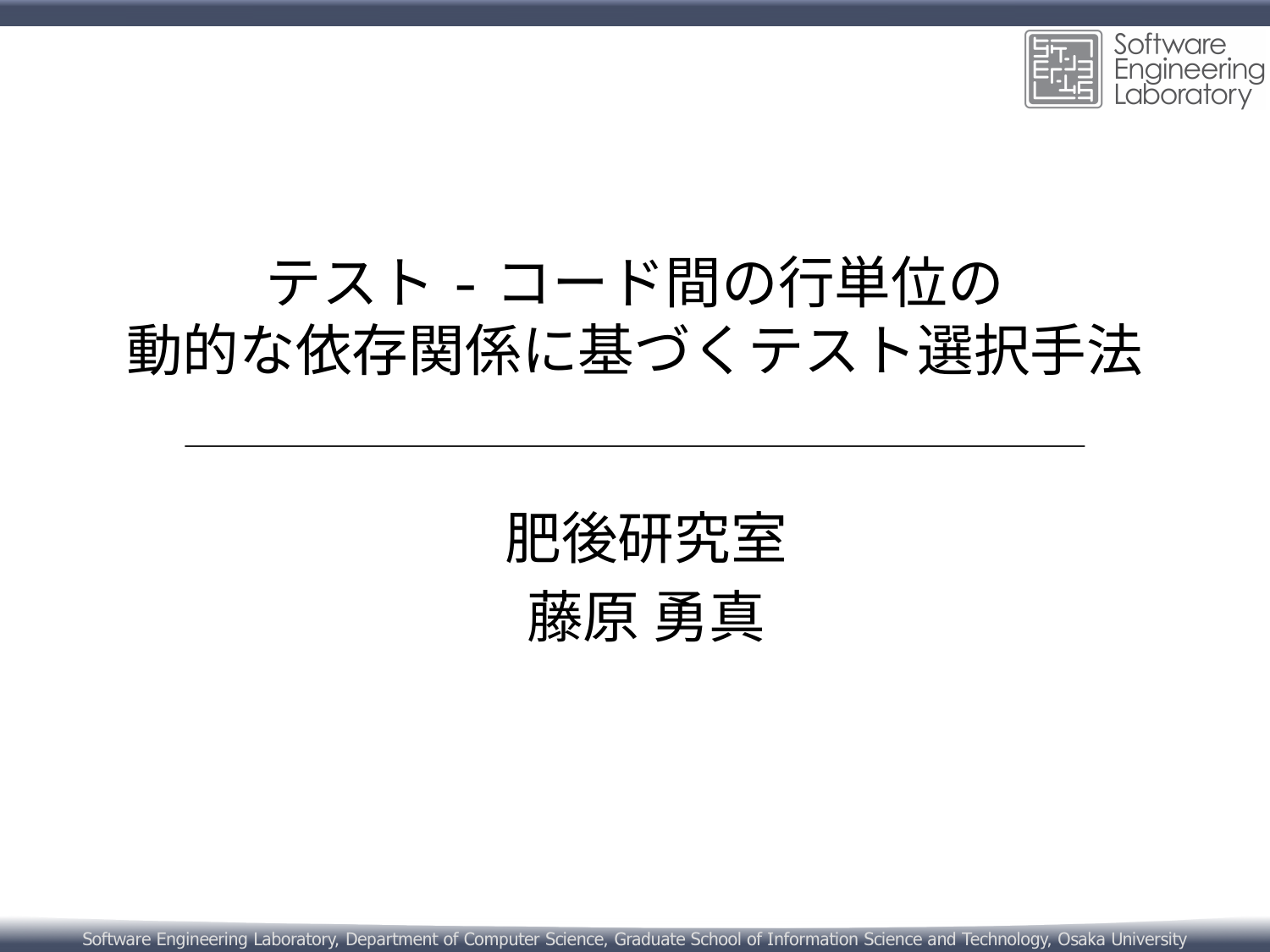

テスト-コード間の行単位の
動的な依存関係に基づくテスト選択手法
肥後研究室
藤原 勇真